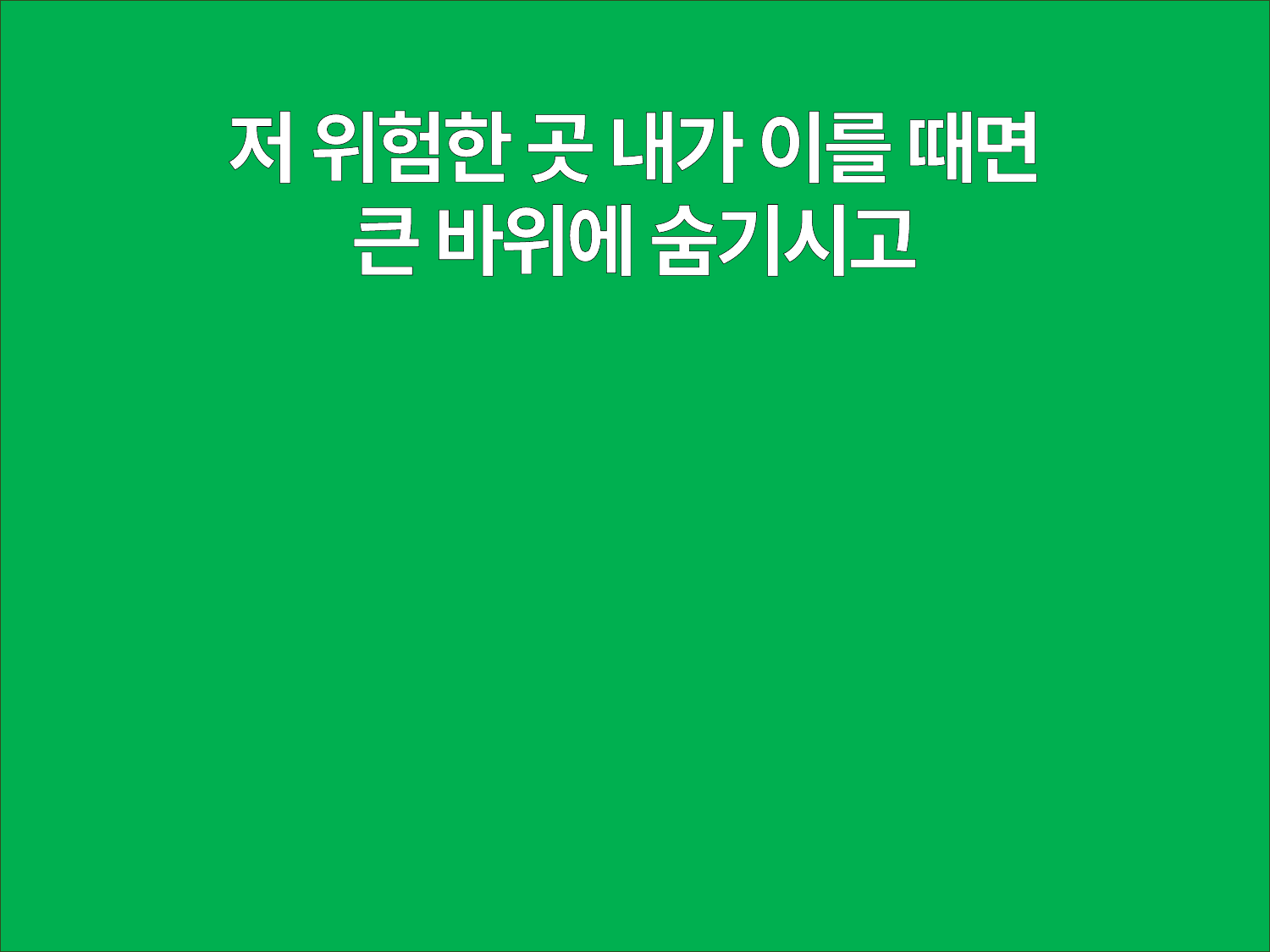

저 위험한 곳 내가 이를 때면
큰 바위에 숨기시고